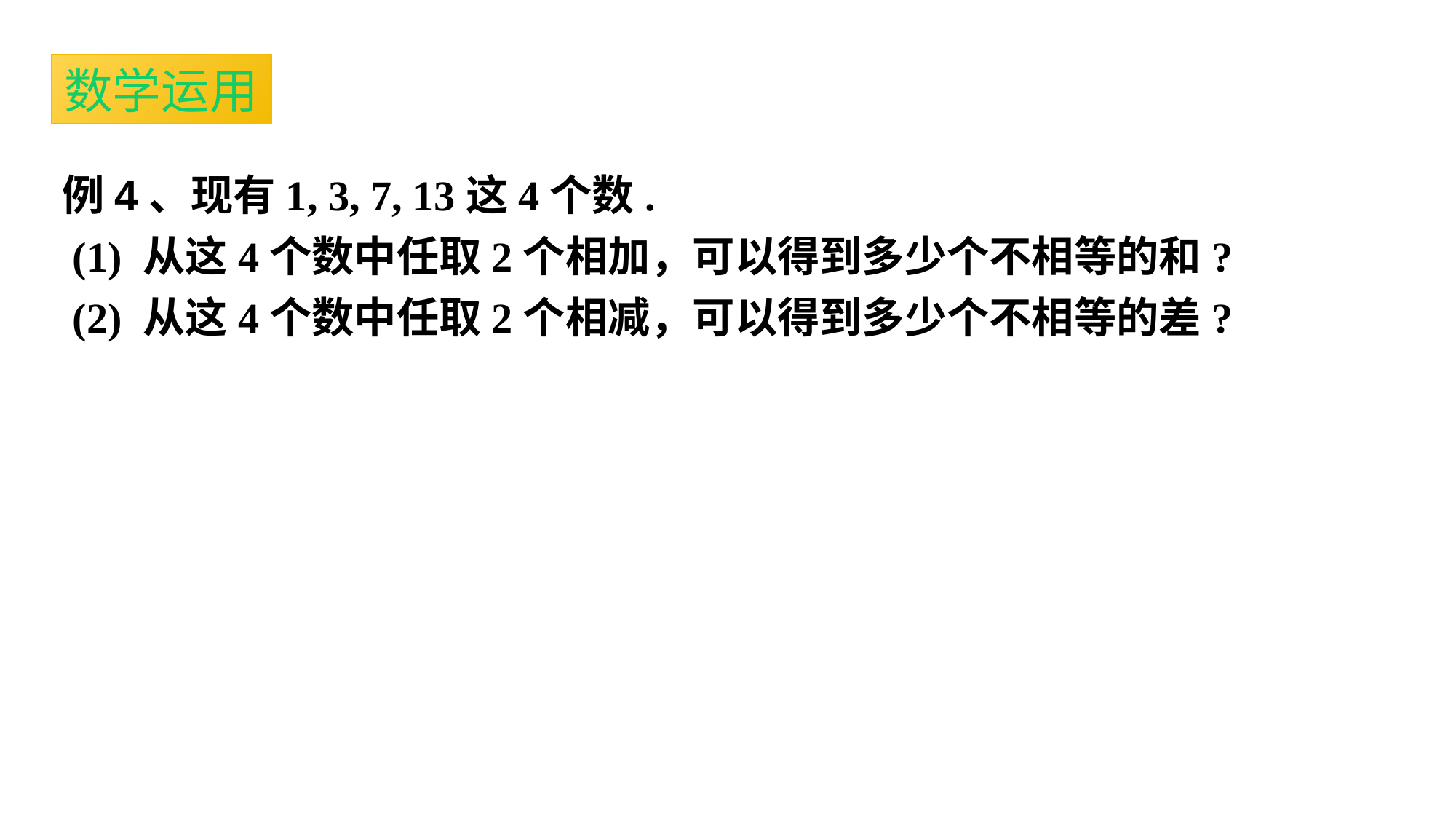

数学运用

例4、现有1, 3, 7, 13这4个数.
 (1) 从这4个数中任取2个相加，可以得到多少个不相等的和?
 (2) 从这4个数中任取2个相减，可以得到多少个不相等的差?